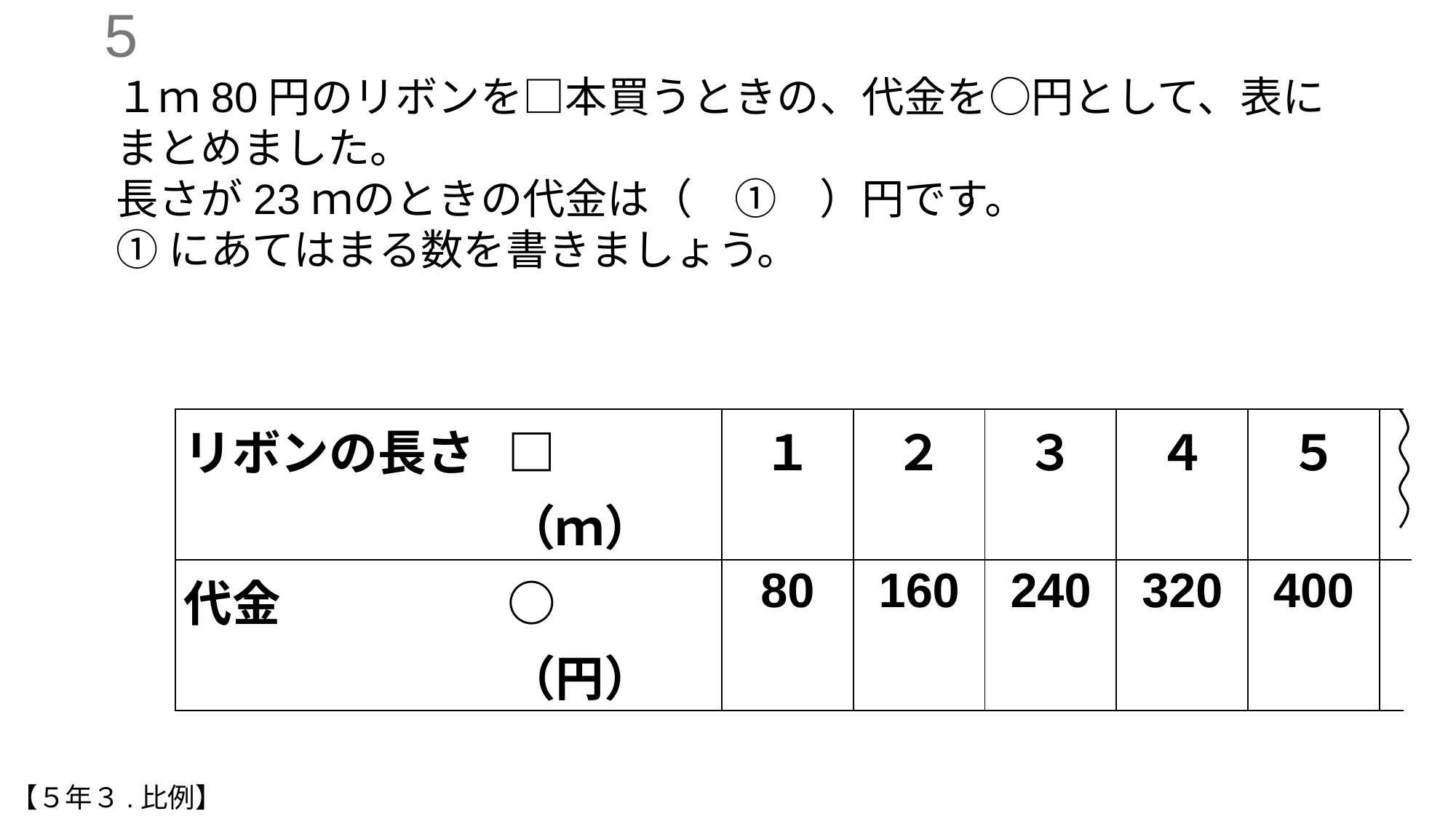

5
１ｍ80円のリボンを□本買うときの、代金を○円として、表にまとめました。
長さが23ｍのときの代金は（　①　）円です。
①にあてはまる数を書きましょう。
| リボンの長さ | □（ｍ） | １ | ２ | ３ | ４ | ５ |  |  |
| --- | --- | --- | --- | --- | --- | --- | --- | --- |
| 代金 | ○（円） | 80 | 160 | 240 | 320 | 400 |  |  |

【５年３.比例】